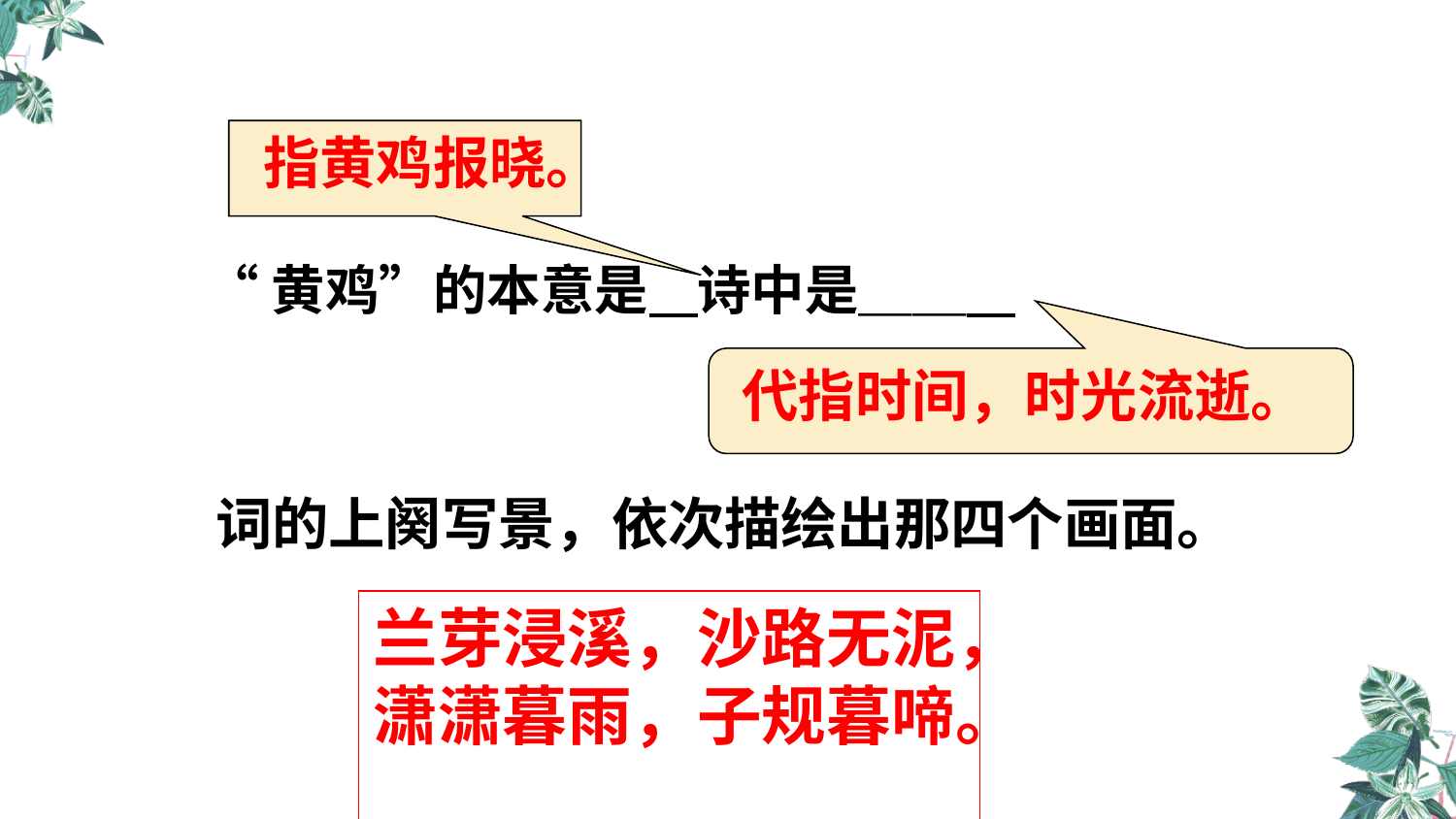

指黄鸡报晓。
 “黄鸡”的本意是    诗中是＿＿
代指时间，时光流逝。
词的上阕写景，依次描绘出那四个画面。
兰芽浸溪，沙路无泥，
潇潇暮雨，子规暮啼。